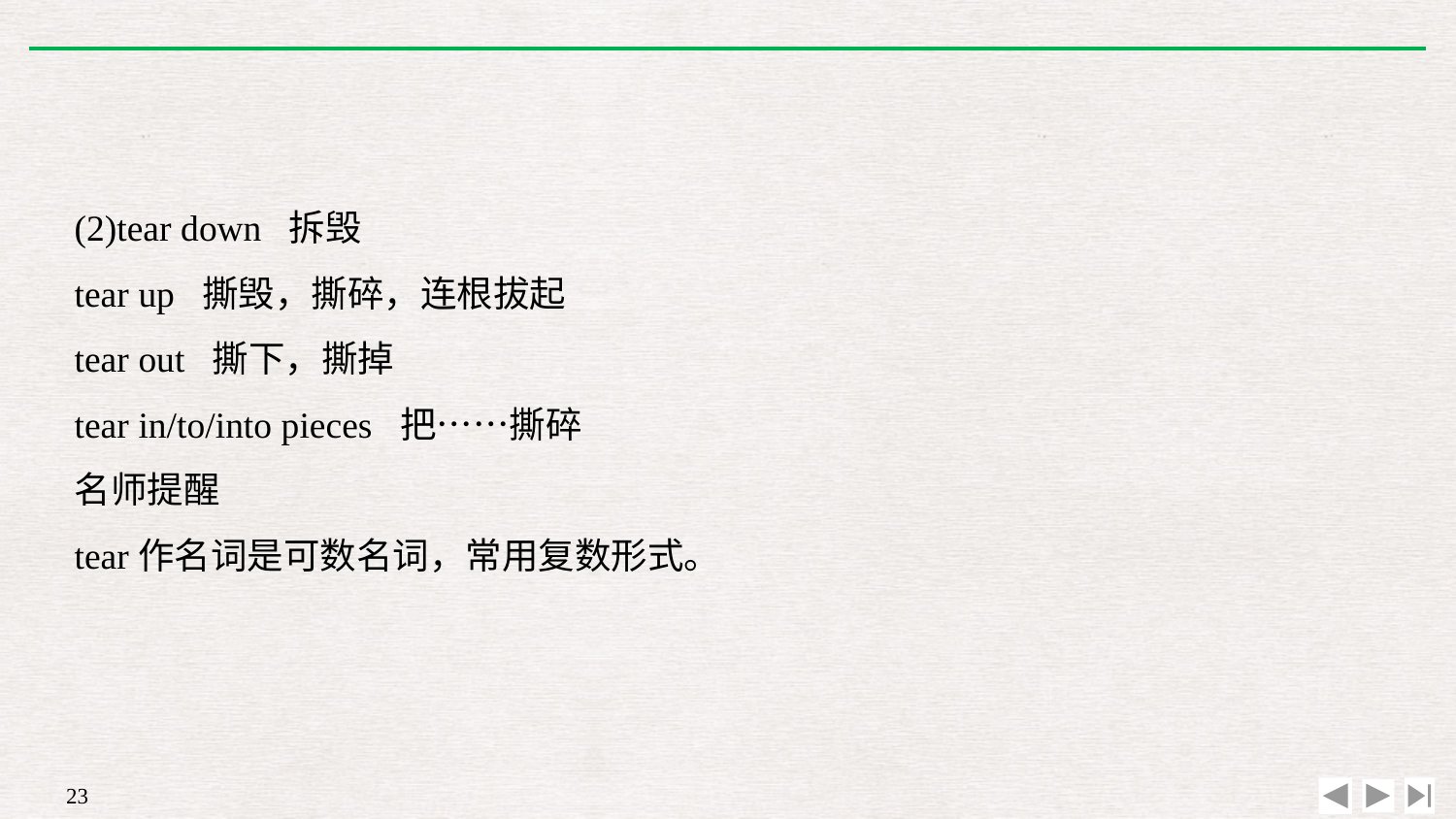

(2)tear down  拆毁
tear up  撕毁，撕碎，连根拔起
tear out  撕下，撕掉
tear in/to/into pieces  把……撕碎
名师提醒
tear作名词是可数名词，常用复数形式。